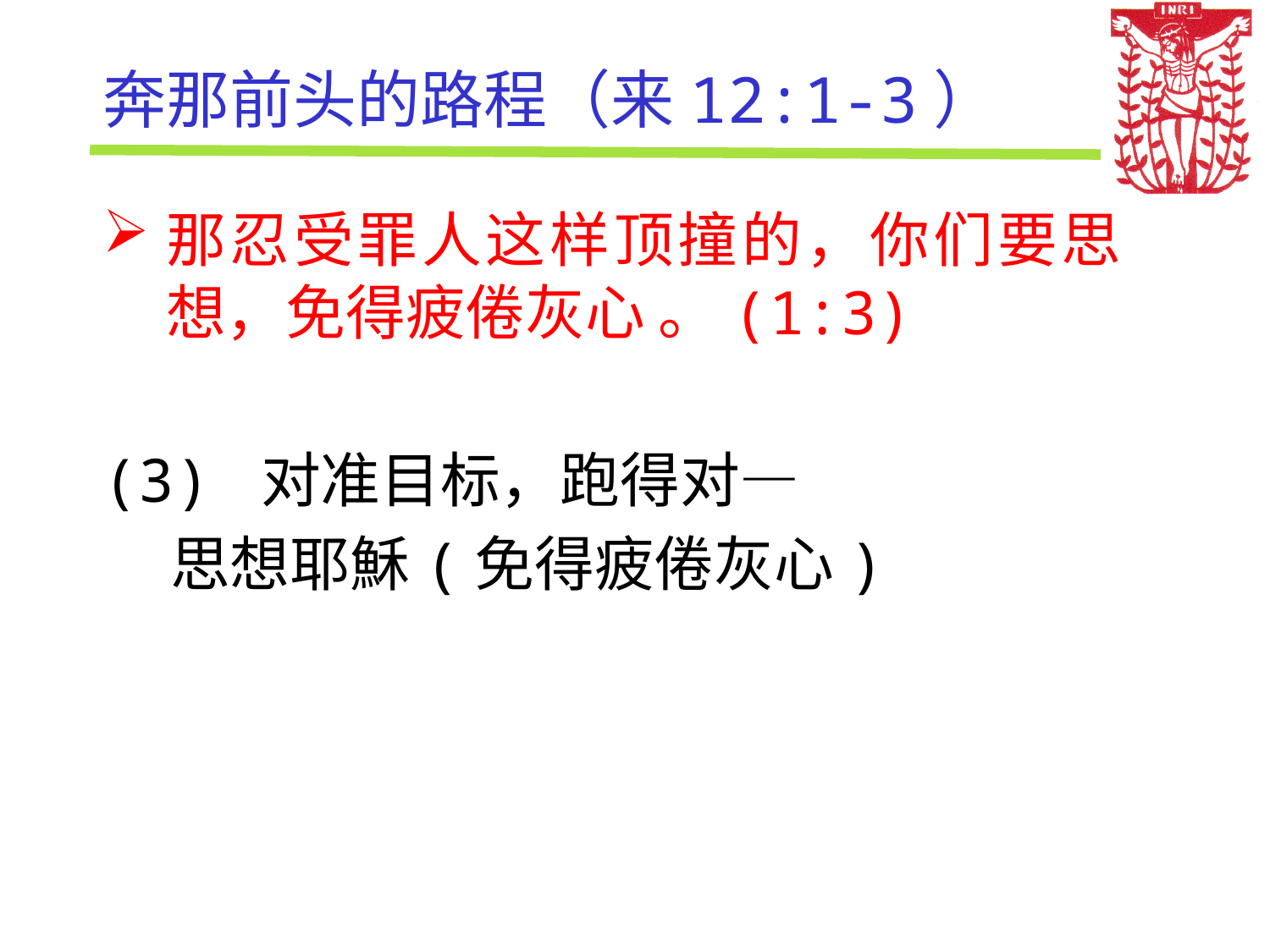

# 奔那前头的路程（来12:1-3）
那忍受罪人这样顶撞的，你们要思想，免得疲倦灰心 。(1:3)

(3) 对准目标，跑得对—
    思想耶穌(免得疲倦灰心)